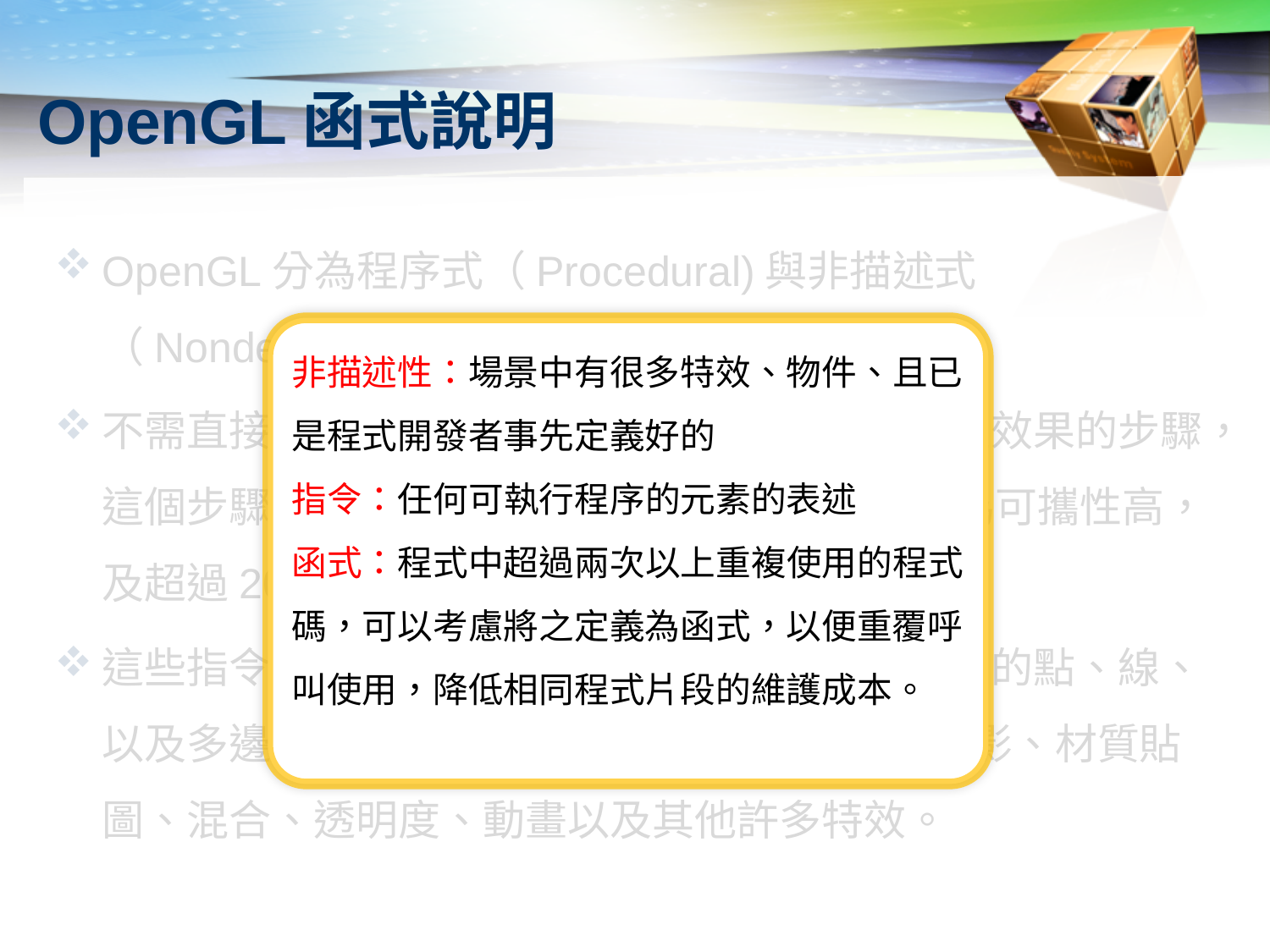

# OpenGL函式說明
c
OpenGL分為程序式（Procedural)與非描述式（Nondescriptive)兩種繪圖API函式
不需直接描述一個場景，只需規範一個外觀特定效果的步驟，這個步驟是以API的運作方式去呼叫，其優點為可攜性高，及超過2000以上的指令與函式之繪圖功能
這些指令都是用來畫出各種圖形元件，如空間中的點、線、以及多邊形。此外，OpenGL 也支援燈光與陰影、材質貼圖、混合、透明度、動畫以及其他許多特效。
非描述性：場景中有很多特效、物件、且已是程式開發者事先定義好的
指令：任何可執行程序的元素的表述
函式：程式中超過兩次以上重複使用的程式碼，可以考慮將之定義為函式，以便重覆呼叫使用，降低相同程式片段的維護成本。